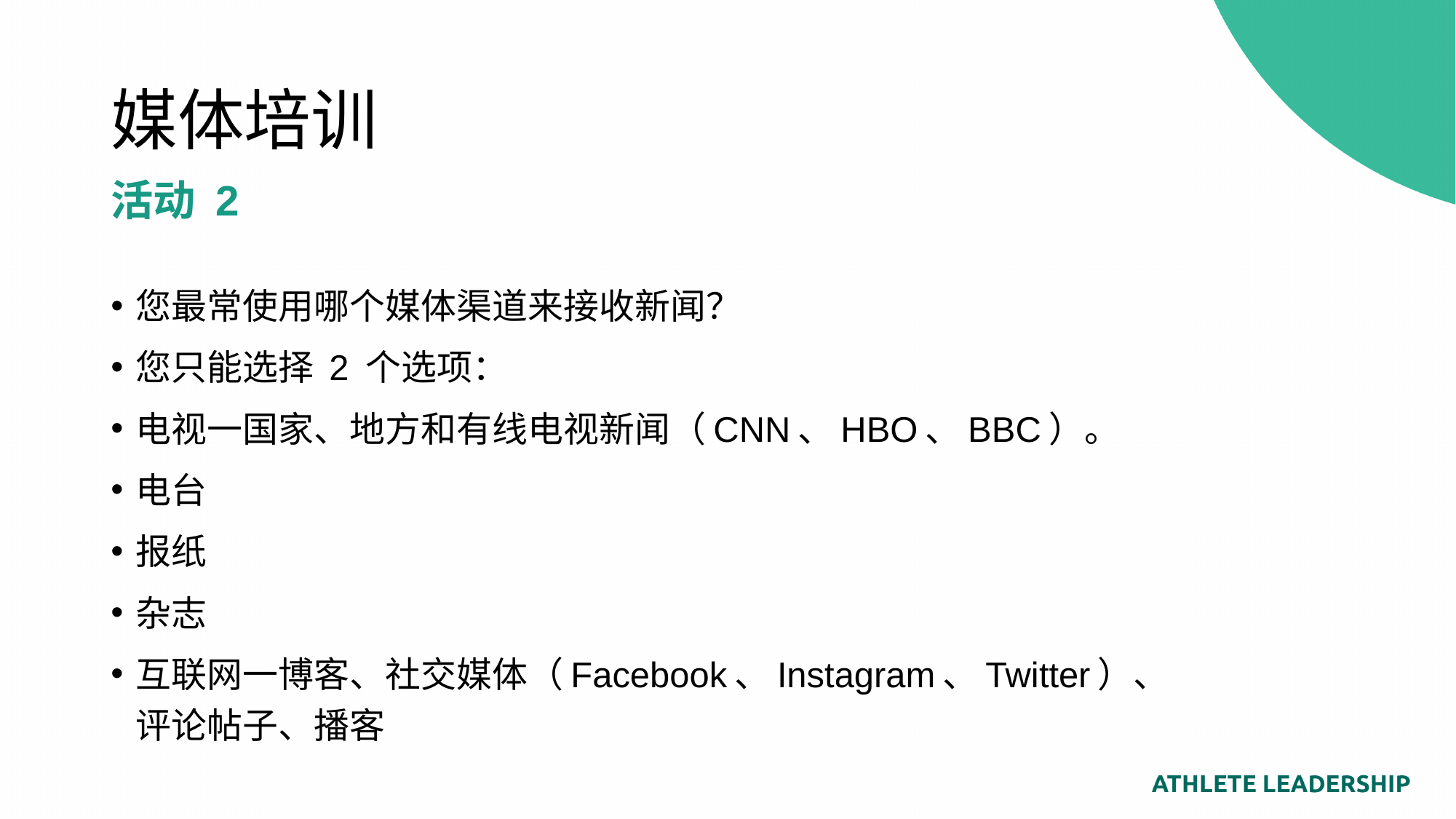

# 媒体培训
活动 2
您最常使用哪个媒体渠道来接收新闻？
您只能选择 2 个选项：
电视一国家、地方和有线电视新闻（CNN、HBO、BBC）。
电台
报纸
杂志
互联网一博客、社交媒体（Facebook、Instagram、Twitter）、
评论帖子、播客